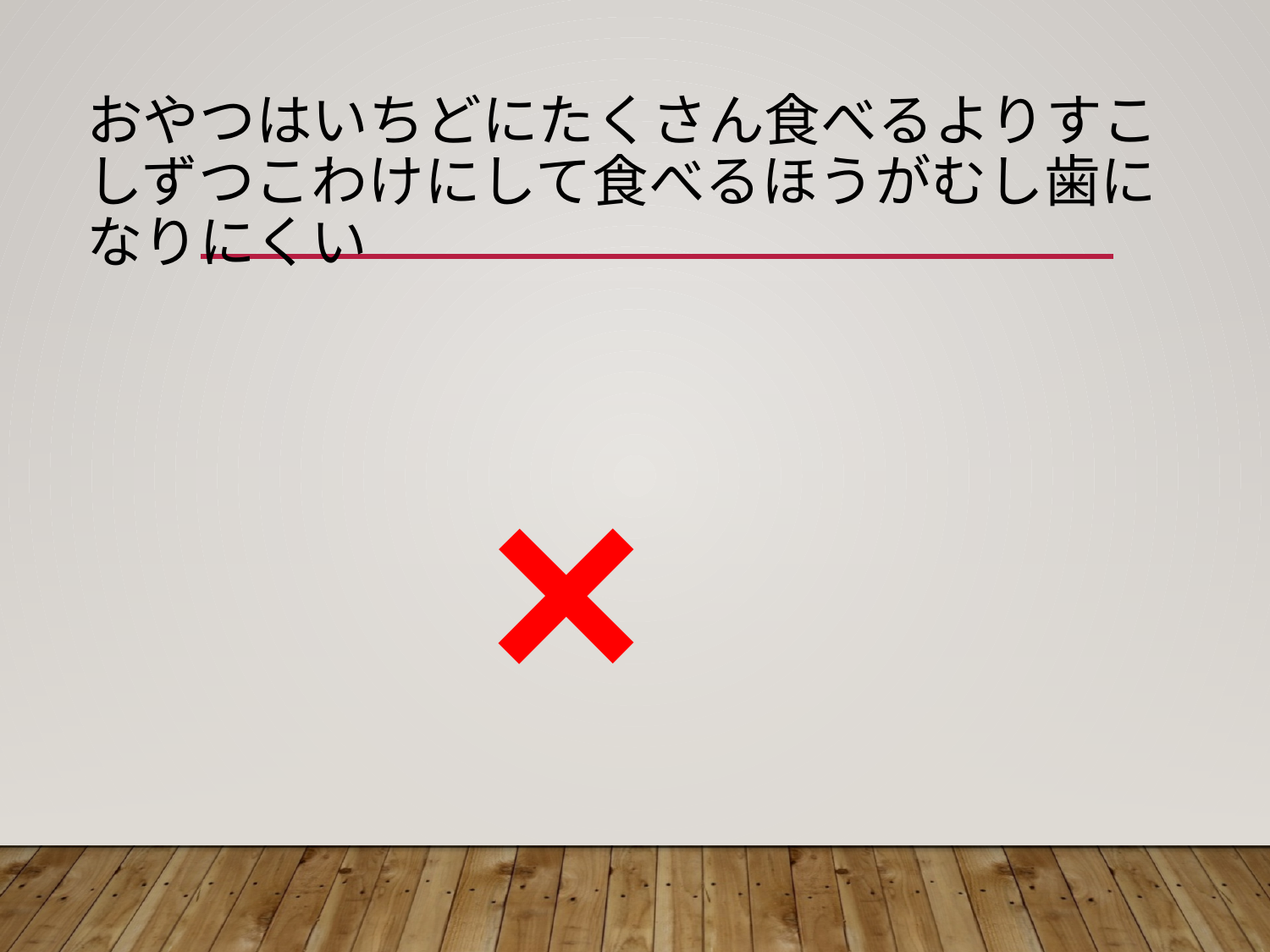

# おやつはいちどにたくさん食べるよりすこしずつこわけにして食べるほうがむし歯になりにくい
×